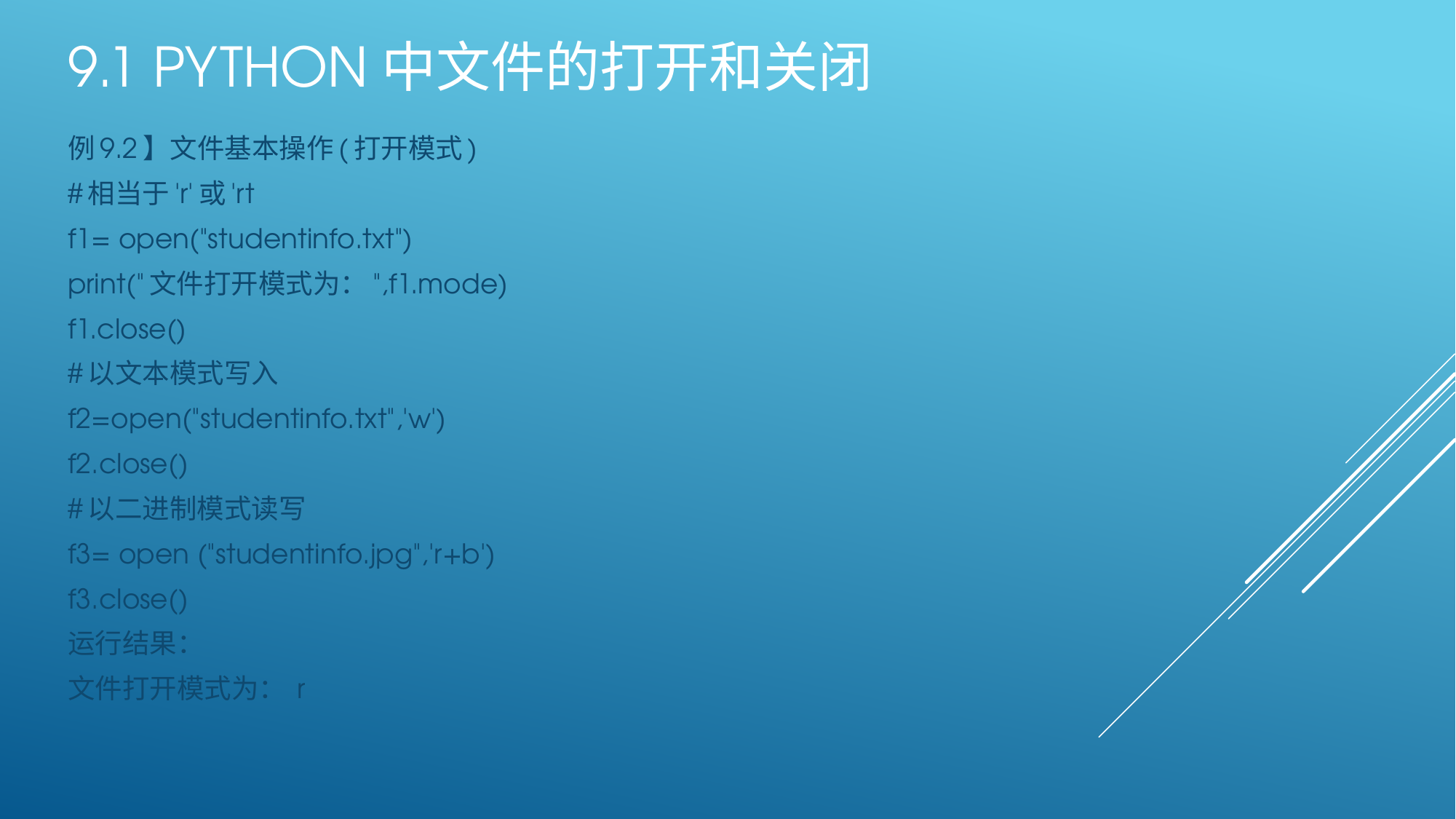

# 9.1 Python中文件的打开和关闭
例9.2】文件基本操作(打开模式)
#相当于'r'或'rt
f1= open("studentinfo.txt")
print("文件打开模式为：",f1.mode)
f1.close()
#以文本模式写入
f2=open("studentinfo.txt",'w')
f2.close()
#以二进制模式读写
f3= open ("studentinfo.jpg",'r+b')
f3.close()
运行结果：
文件打开模式为： r